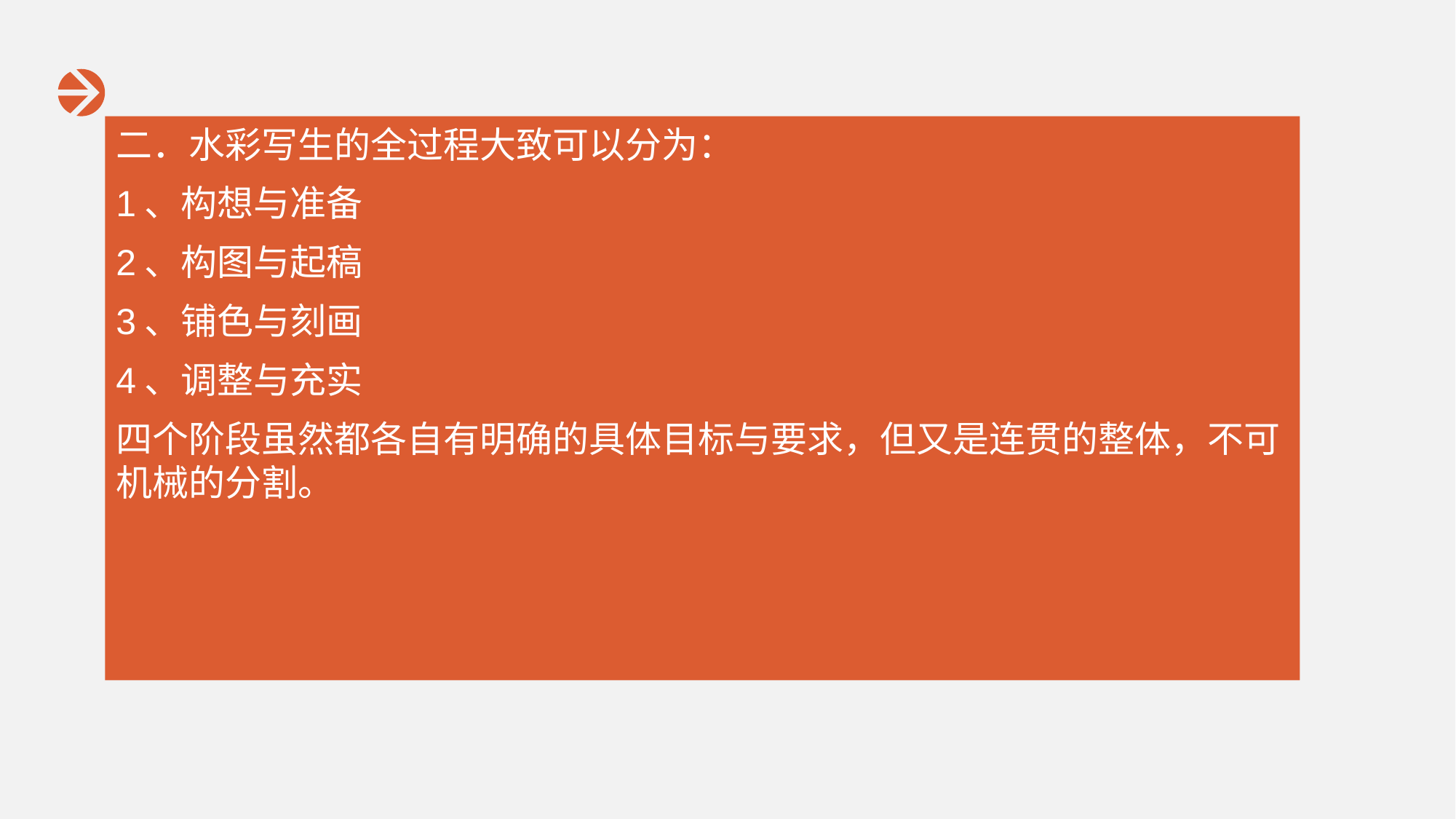

二．水彩写生的全过程大致可以分为：
1、构想与准备
2、构图与起稿
3、铺色与刻画
4、调整与充实
四个阶段虽然都各自有明确的具体目标与要求，但又是连贯的整体，不可机械的分割。